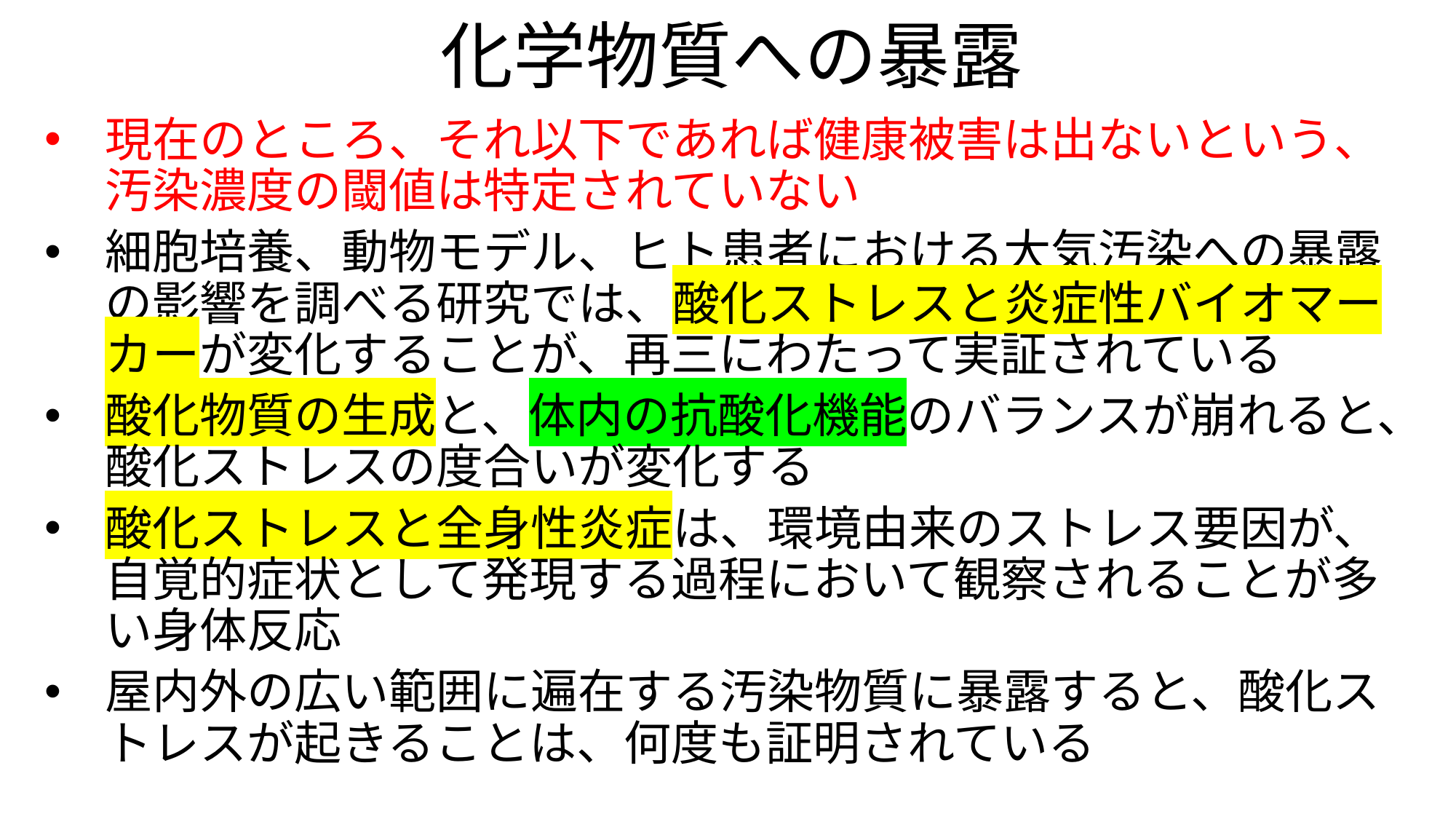

# 化学物質への暴露
現在のところ、それ以下であれば健康被害は出ないという、汚染濃度の閾値は特定されていない
細胞培養、動物モデル、ヒト患者における大気汚染への暴露の影響を調べる研究では、酸化ストレスと炎症性バイオマーカーが変化することが、再三にわたって実証されている
酸化物質の生成と、体内の抗酸化機能のバランスが崩れると、酸化ストレスの度合いが変化する
酸化ストレスと全身性炎症は、環境由来のストレス要因が、自覚的症状として発現する過程において観察されることが多い身体反応
屋内外の広い範囲に遍在する汚染物質に暴露すると、酸化ストレスが起きることは、何度も証明されている